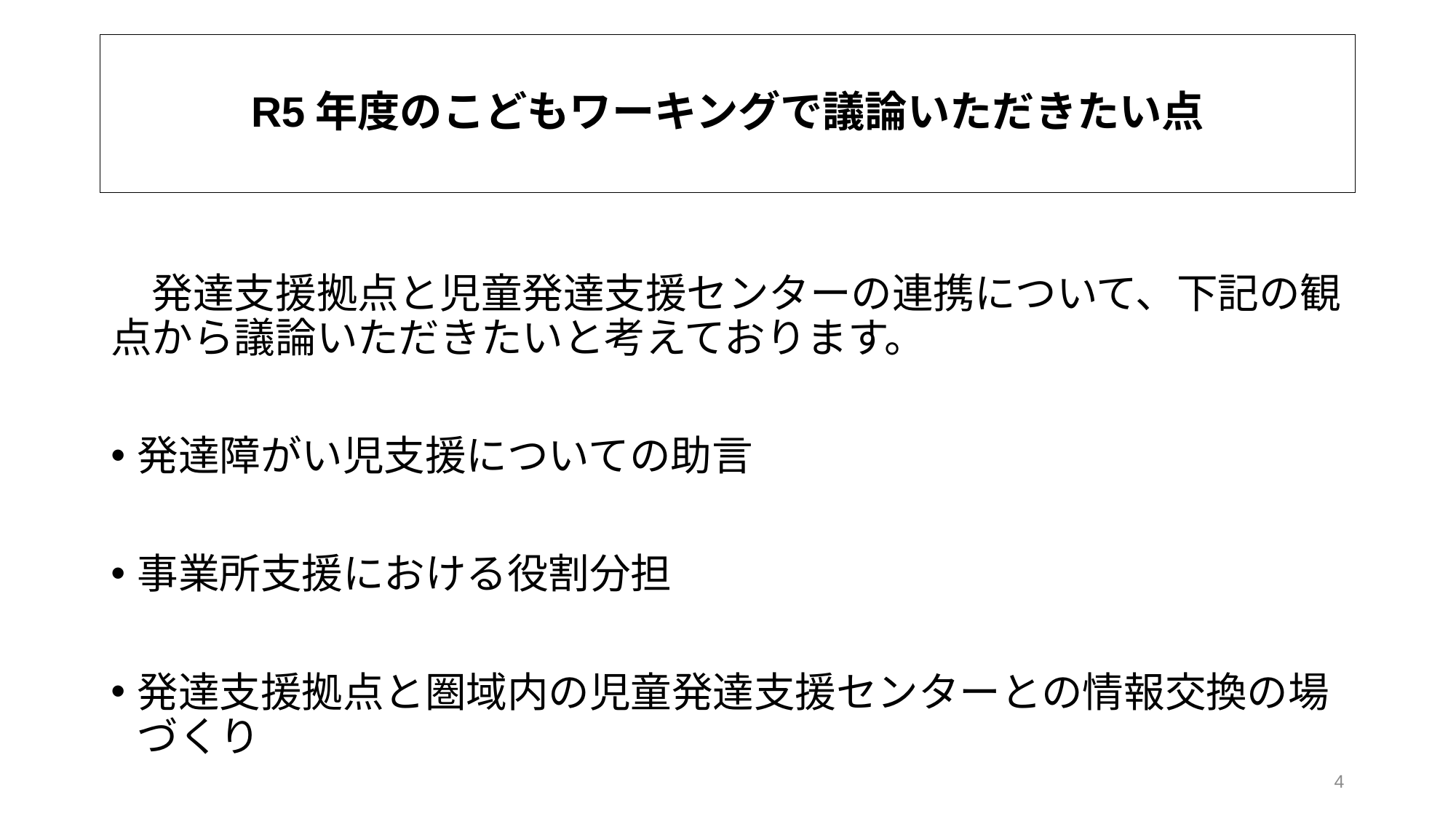

# R5年度のこどもワーキングで議論いただきたい点
　発達支援拠点と児童発達支援センターの連携について、下記の観点から議論いただきたいと考えております。

発達障がい児支援についての助言

事業所支援における役割分担

発達支援拠点と圏域内の児童発達支援センターとの情報交換の場づくり
4